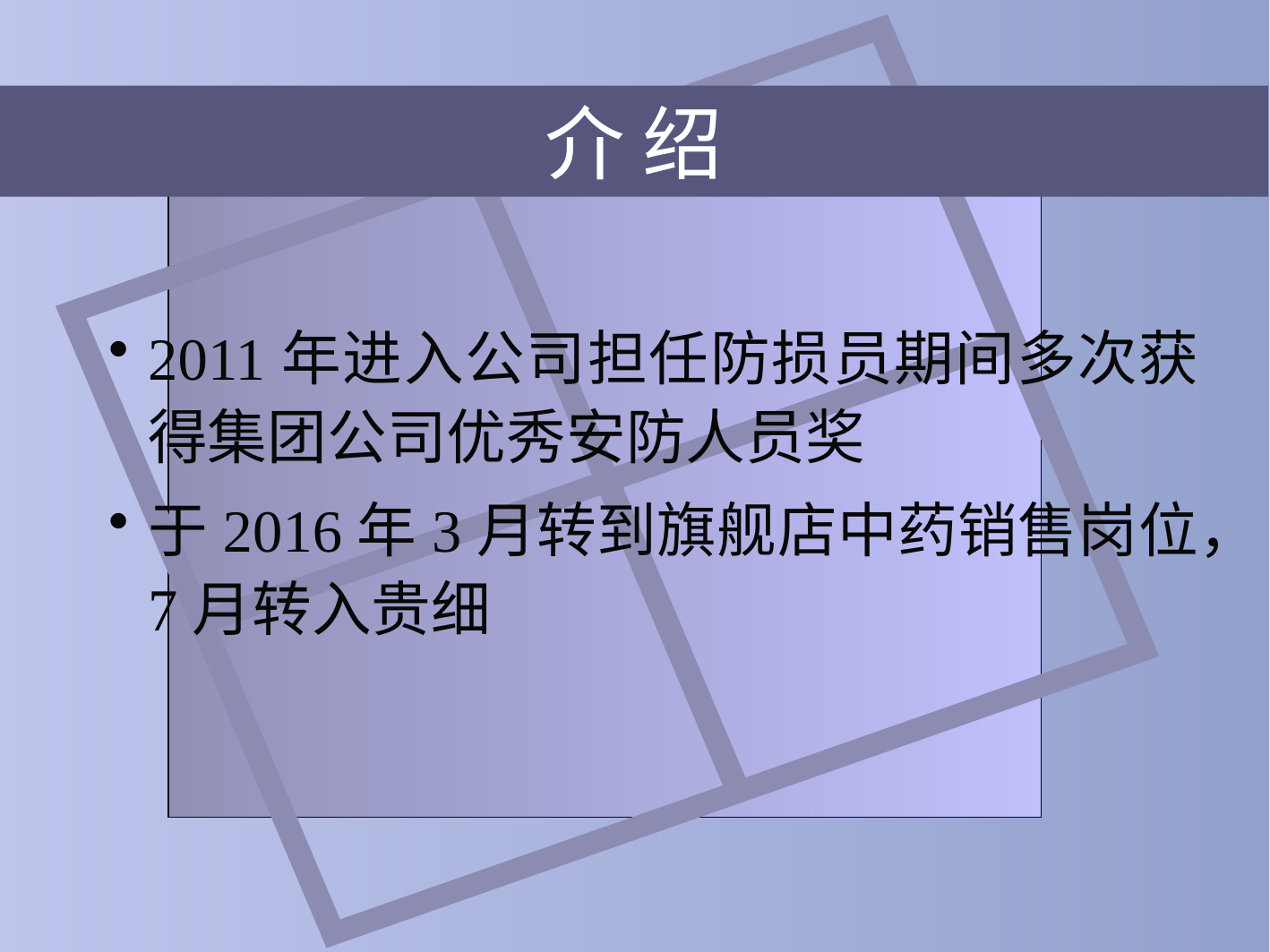

# 介 绍

2011年进入公司担任防损员期间多次获得集团公司优秀安防人员奖
于2016年3月转到旗舰店中药销售岗位，7月转入贵细